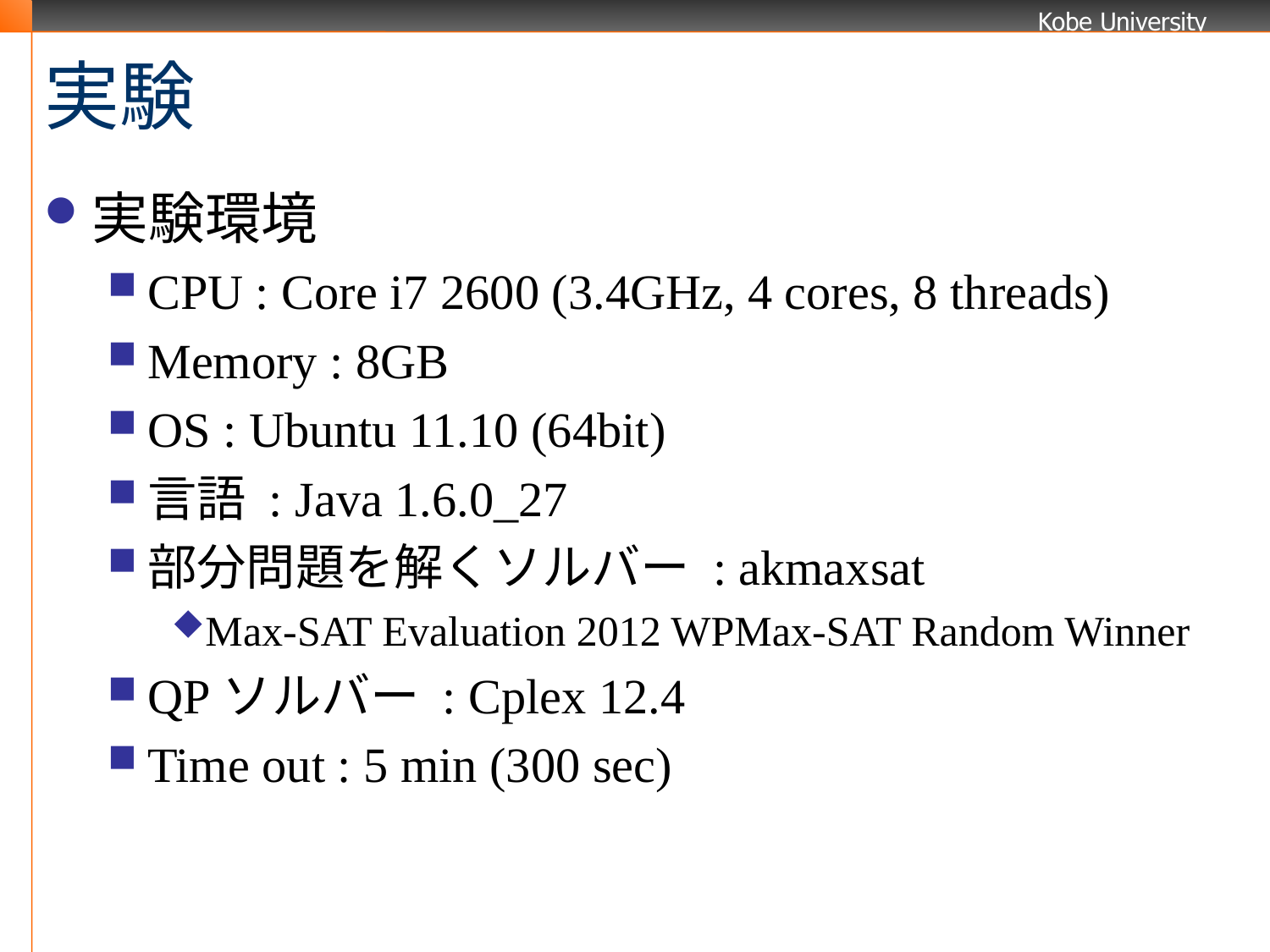

# 実験
実験環境
CPU : Core i7 2600 (3.4GHz, 4 cores, 8 threads)
Memory : 8GB
OS : Ubuntu 11.10 (64bit)
言語 : Java 1.6.0_27
部分問題を解くソルバー : akmaxsat
Max-SAT Evaluation 2012 WPMax-SAT Random Winner
QPソルバー : Cplex 12.4
Time out : 5 min (300 sec)